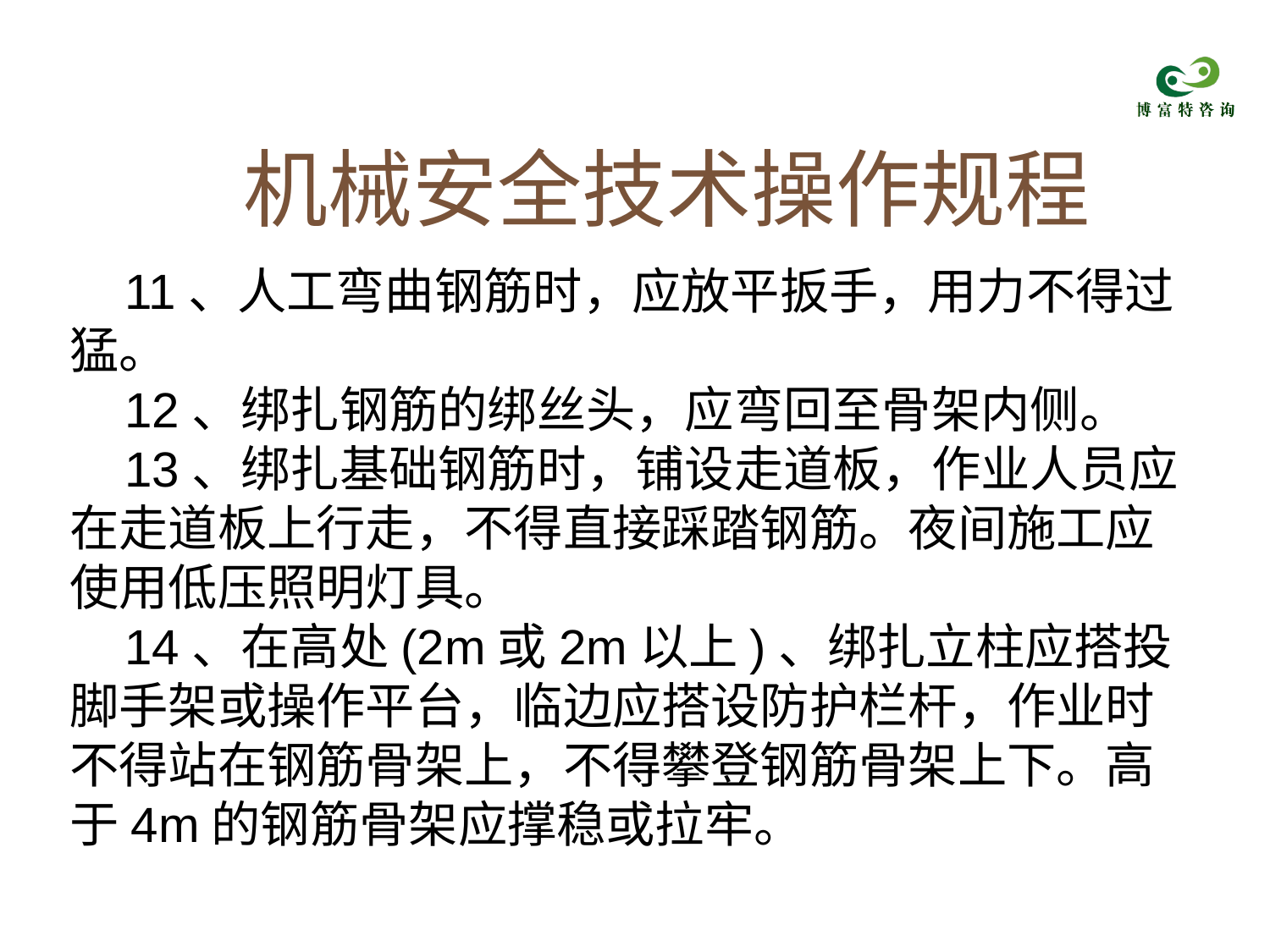

机械安全技术操作规程
    11、人工弯曲钢筋时，应放平扳手，用力不得过猛。
    12、绑扎钢筋的绑丝头，应弯回至骨架内侧。
    13、绑扎基础钢筋时，铺设走道板，作业人员应在走道板上行走，不得直接踩踏钢筋。夜间施工应使用低压照明灯具。
    14、在高处(2m或2m以上)、绑扎立柱应搭投脚手架或操作平台，临边应搭设防护栏杆，作业时不得站在钢筋骨架上，不得攀登钢筋骨架上下。高于4m的钢筋骨架应撑稳或拉牢。